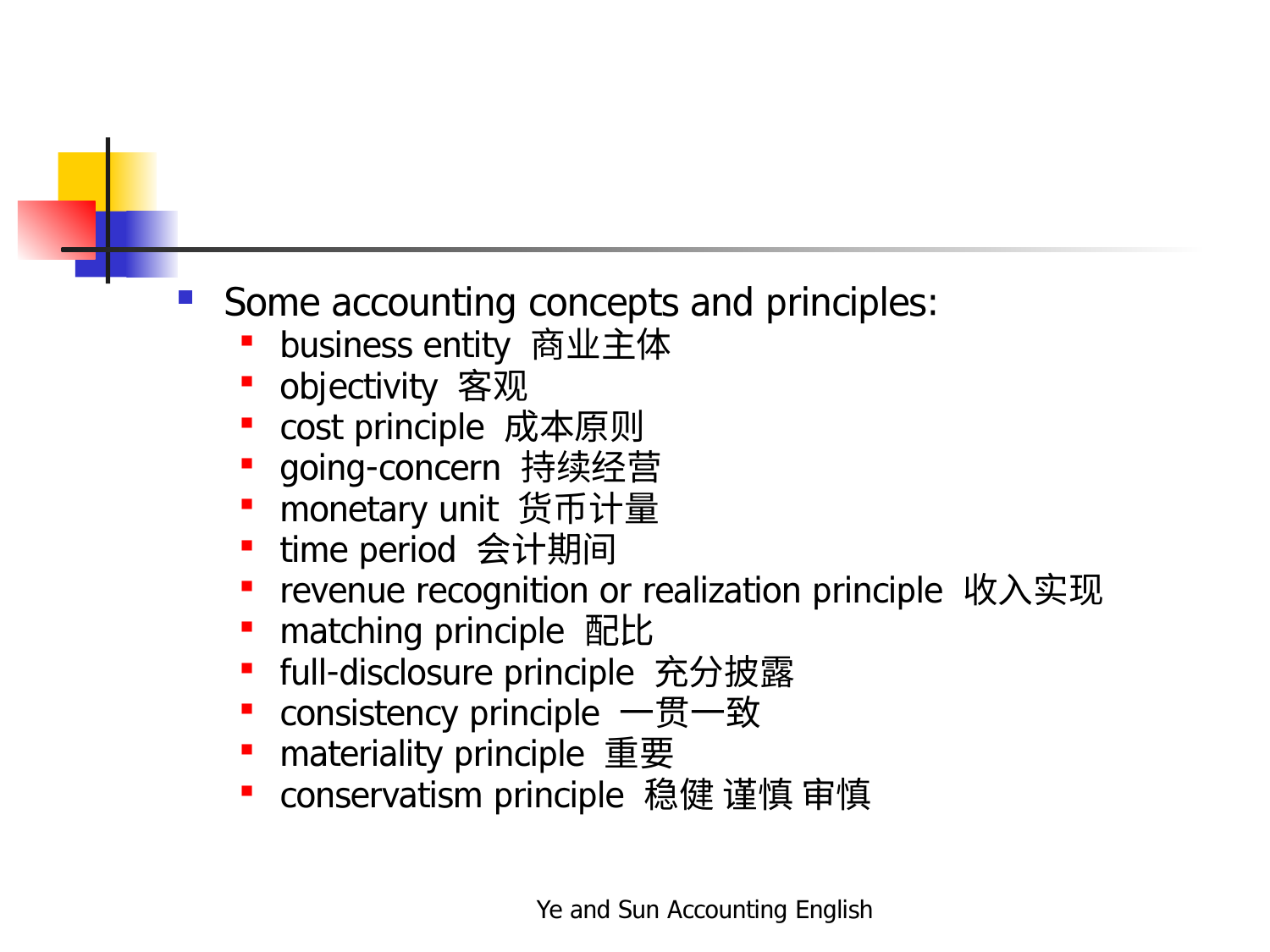

Some accounting concepts and principles:
business entity 商业主体
objectivity 客观
cost principle 成本原则
going-concern 持续经营
monetary unit 货币计量
time period 会计期间
revenue recognition or realization principle 收入实现
matching principle 配比
full-disclosure principle 充分披露
consistency principle 一贯一致
materiality principle 重要
conservatism principle 稳健 谨慎 审慎

Ye and Sun Accounting English
9